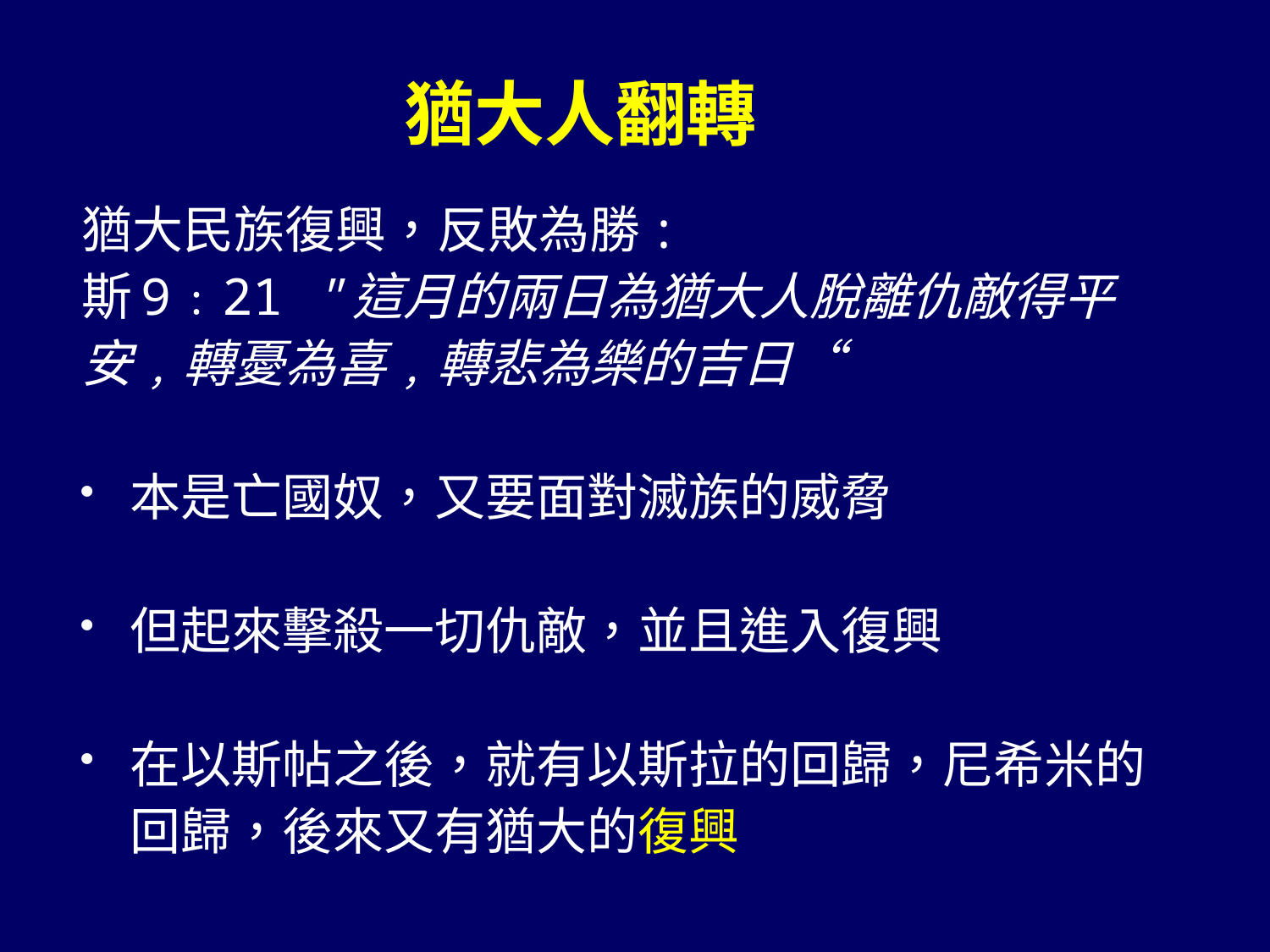

猶大人翻轉
猶大民族復興，反敗為勝:
斯9﹕21 "這月的兩日為猶大人脫離仇敵得平安﹐轉憂為喜﹐轉悲為樂的吉日“

本是亡國奴，又要面對滅族的威脅

但起來擊殺一切仇敵，並且進入復興

在以斯帖之後，就有以斯拉的回歸，尼希米的回歸，後來又有猶大的復興